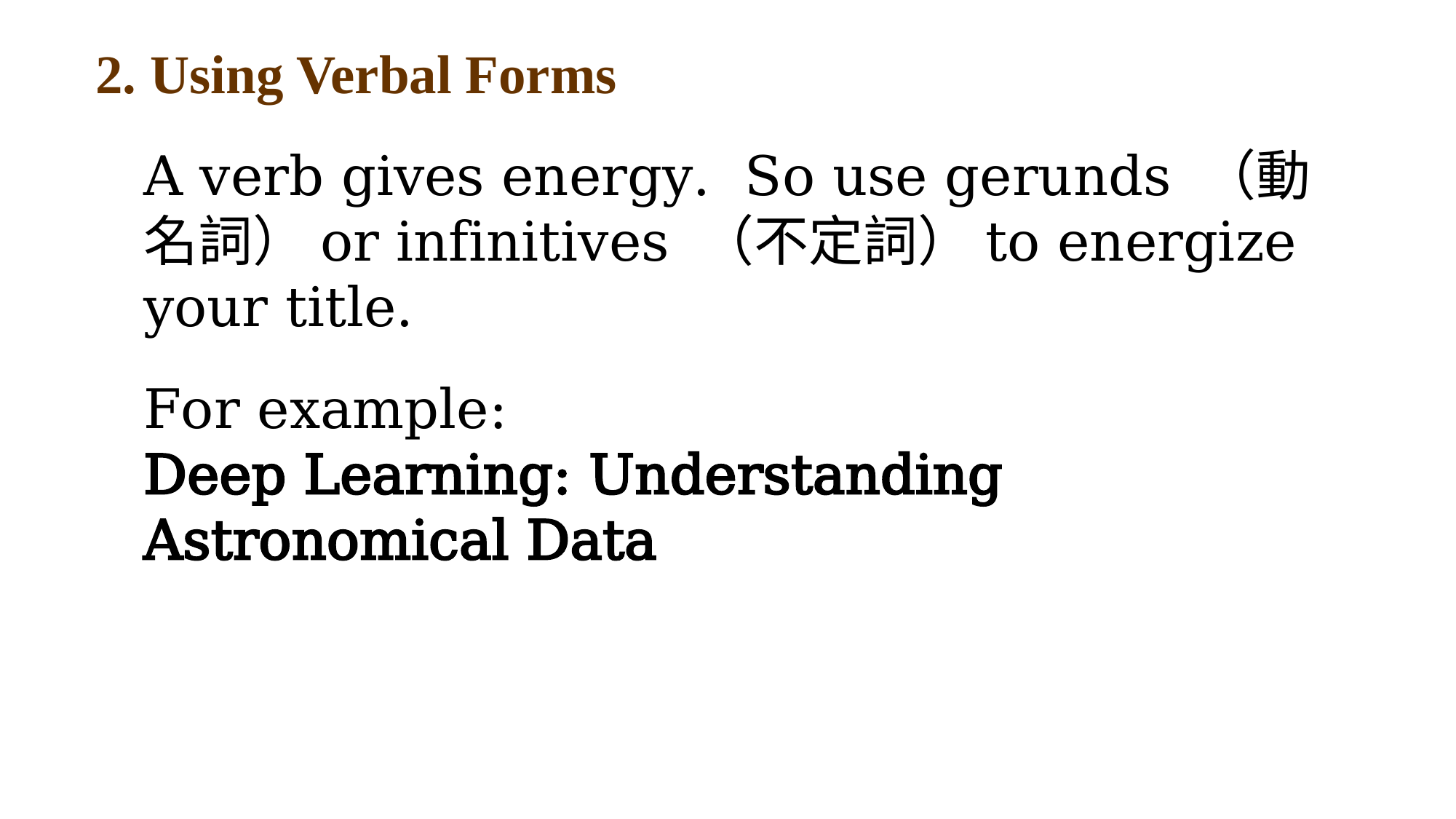

2. Using Verbal Forms
A verb gives energy.  So use gerunds （動名詞）or infinitives （不定詞）to energize your title.
For example:
Deep Learning: Understanding Astronomical Data